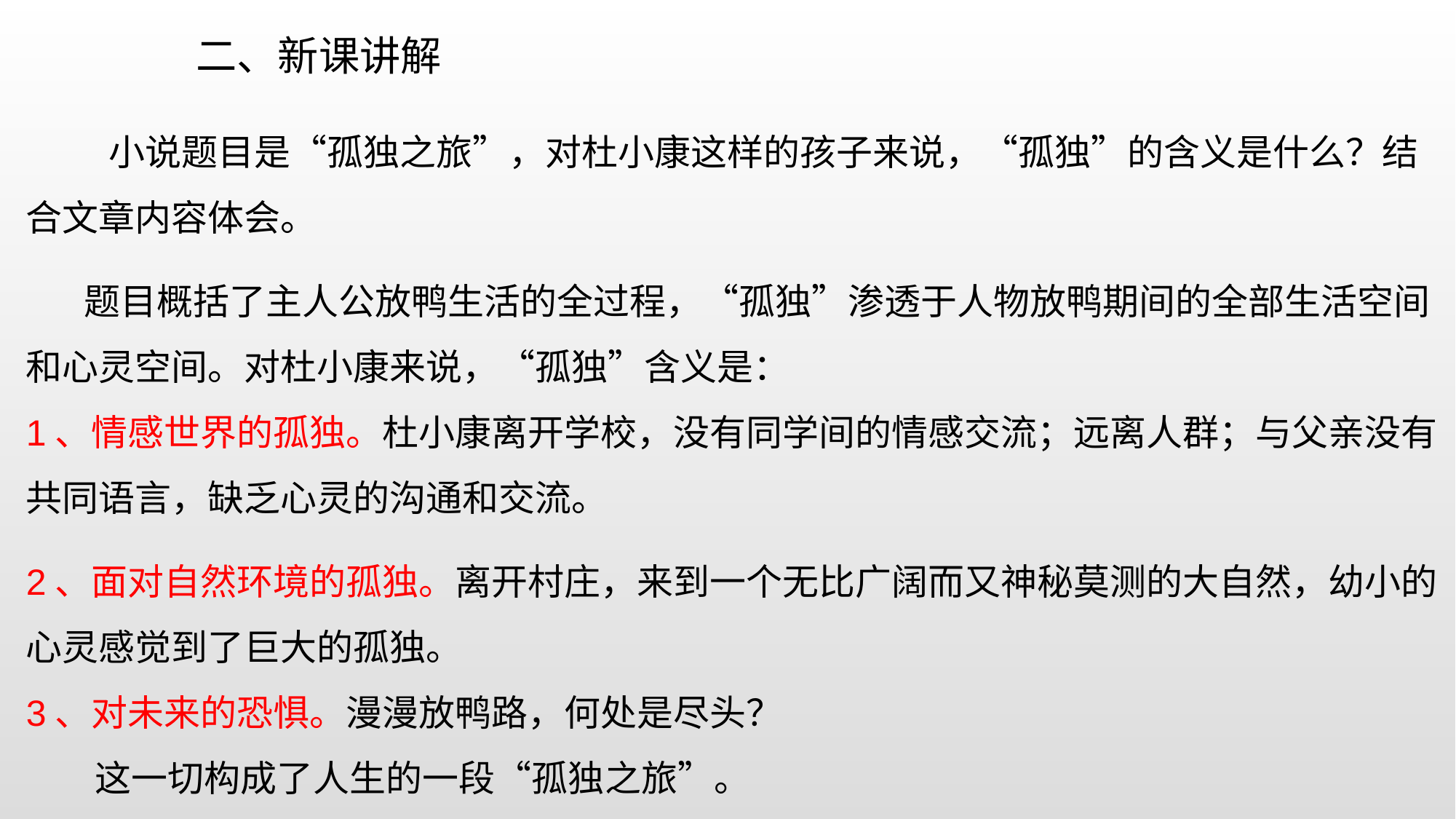

二、新课讲解

         小说题目是“孤独之旅”，对杜小康这样的孩子来说，“孤独”的含义是什么？结合文章内容体会。
      题目概括了主人公放鸭生活的全过程，“孤独”渗透于人物放鸭期间的全部生活空间和心灵空间。对杜小康来说，“孤独”含义是：
1、情感世界的孤独。杜小康离开学校，没有同学间的情感交流；远离人群；与父亲没有共同语言，缺乏心灵的沟通和交流。
2、面对自然环境的孤独。离开村庄，来到一个无比广阔而又神秘莫测的大自然，幼小的心灵感觉到了巨大的孤独。　　
3、对未来的恐惧。漫漫放鸭路，何处是尽头？　
    　这一切构成了人生的一段“孤独之旅”。